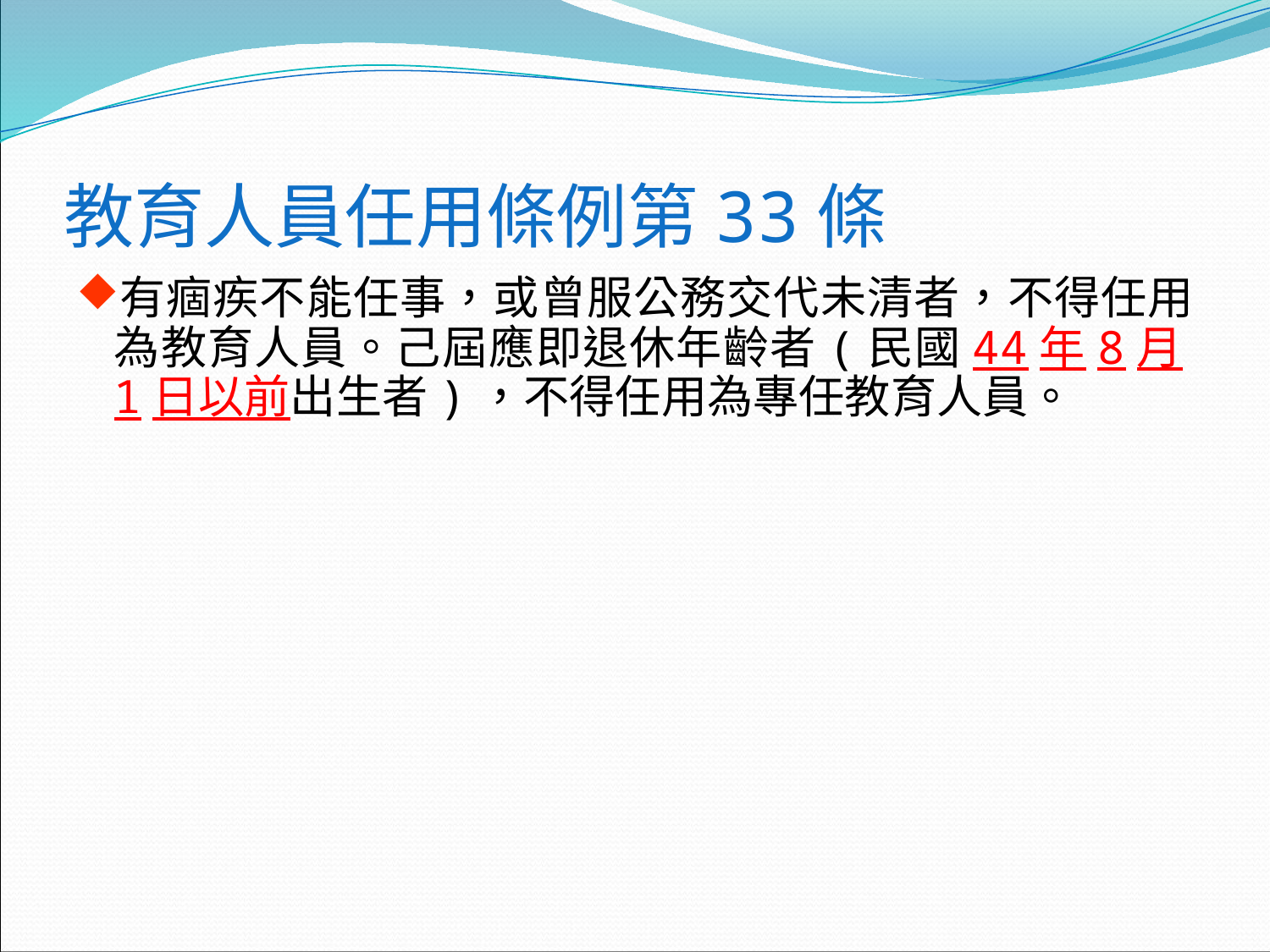

# 教育人員任用條例第33條
有痼疾不能任事，或曾服公務交代未清者，不得任用為教育人員。己屆應即退休年齡者(民國44年8月1日以前出生者)，不得任用為專任教育人員。